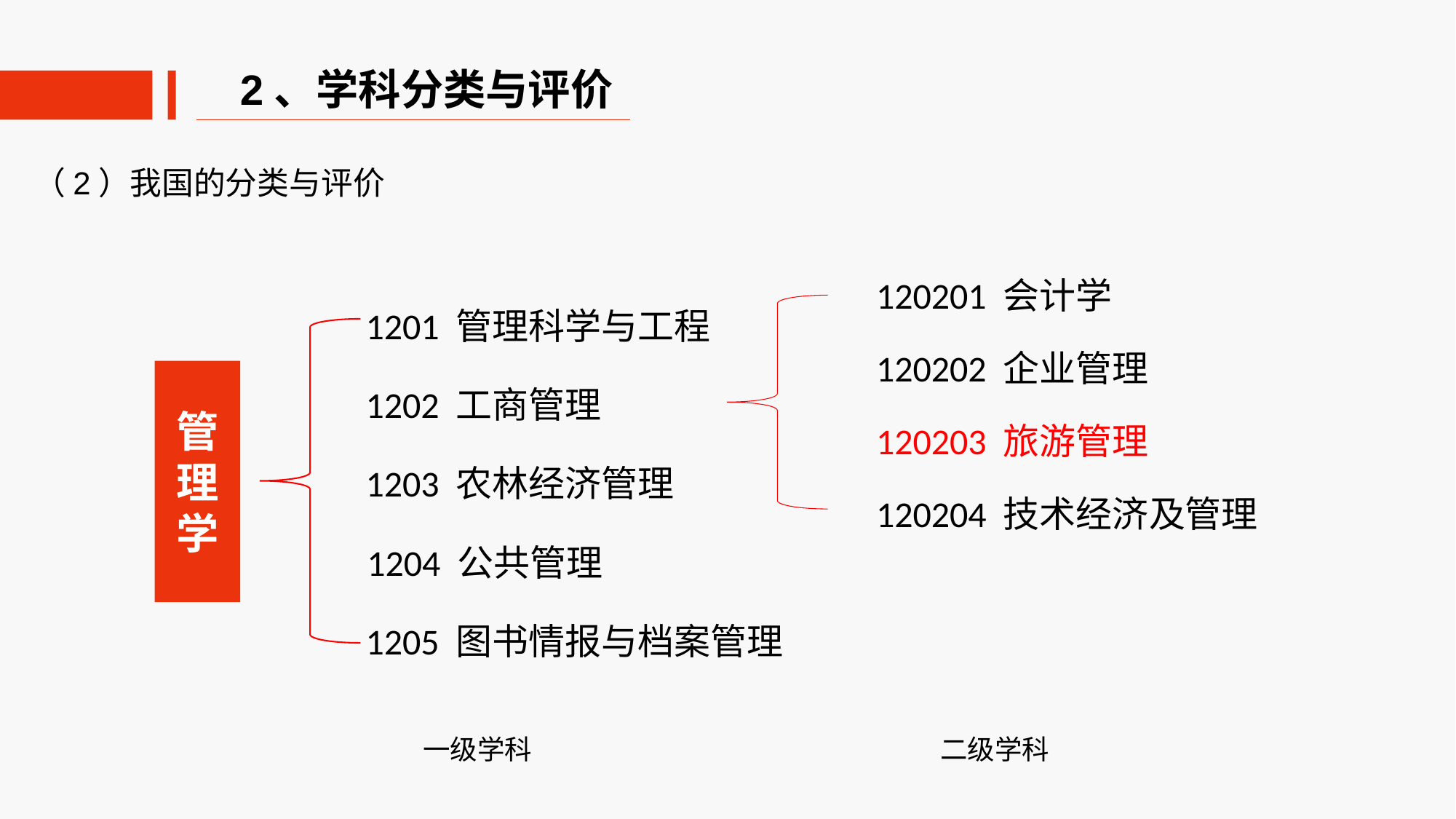

2、学科分类与评价

（2）我国的分类与评价
120201 会计学
120202 企业管理
120203 旅游管理
120204 技术经济及管理

1201 管理科学与工程

1202 工商管理
1203 农林经济管理
1204 公共管理
1205 图书情报与档案管理
管理学
一级学科
二级学科